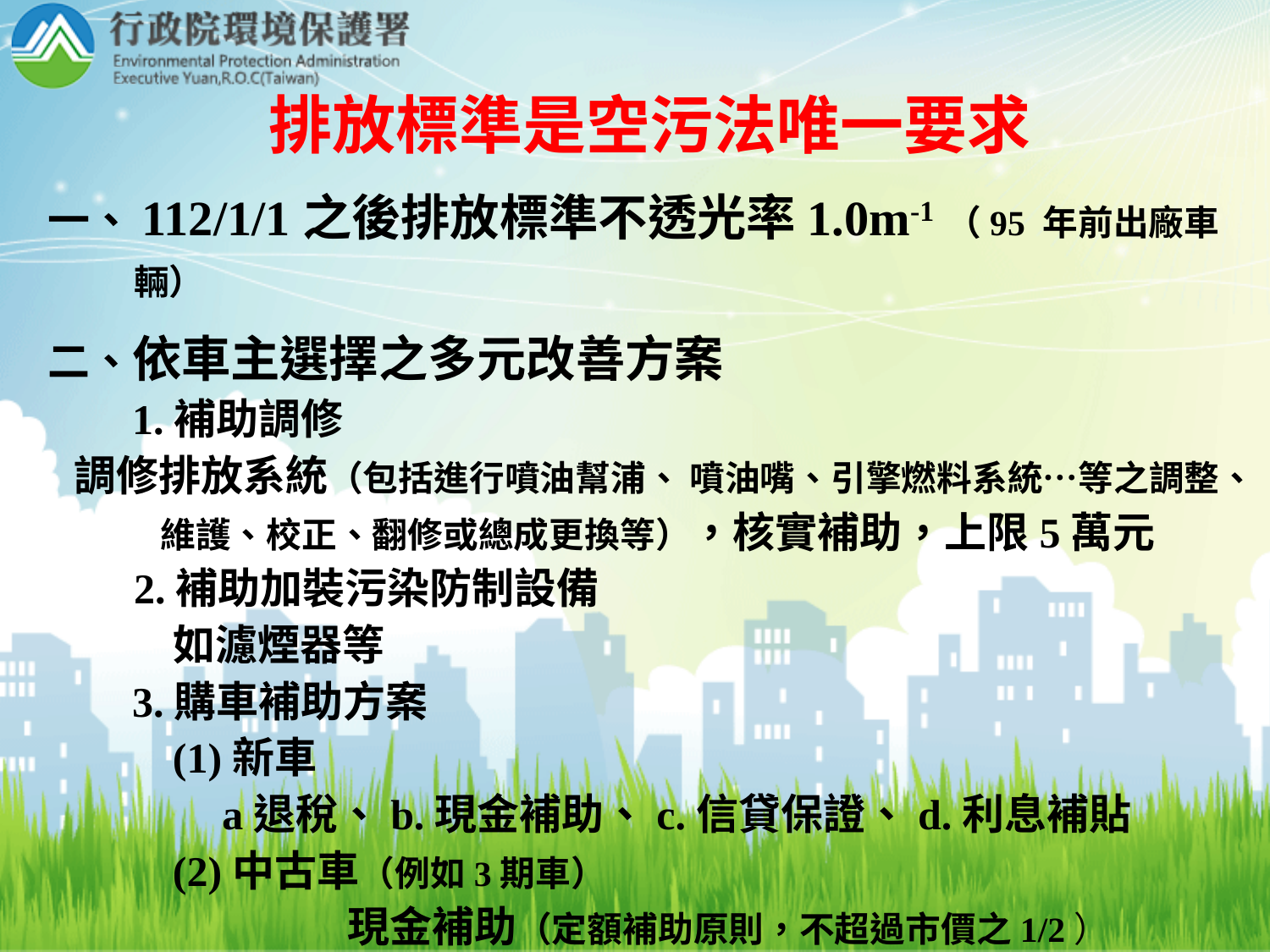

排放標準是空污法唯一要求

一、112/1/1之後排放標準不透光率1.0m-1（95 年前出廠車輛）

二、依車主選擇之多元改善方案
        1.補助調修
調修排放系統（包括進行噴油幫浦、 噴油嘴、引擎燃料系統…等之調整、維護、校正、翻修或總成更換等），核實補助，上限5萬元
2.補助加裝污染防制設備
如濾煙器等
 3.購車補助方案
(1)新車
a退稅、b.現金補助、c.信貸保證、d.利息補貼
(2)中古車（例如3期車）
現金補助（定額補助原則，不超過市價之1/2）